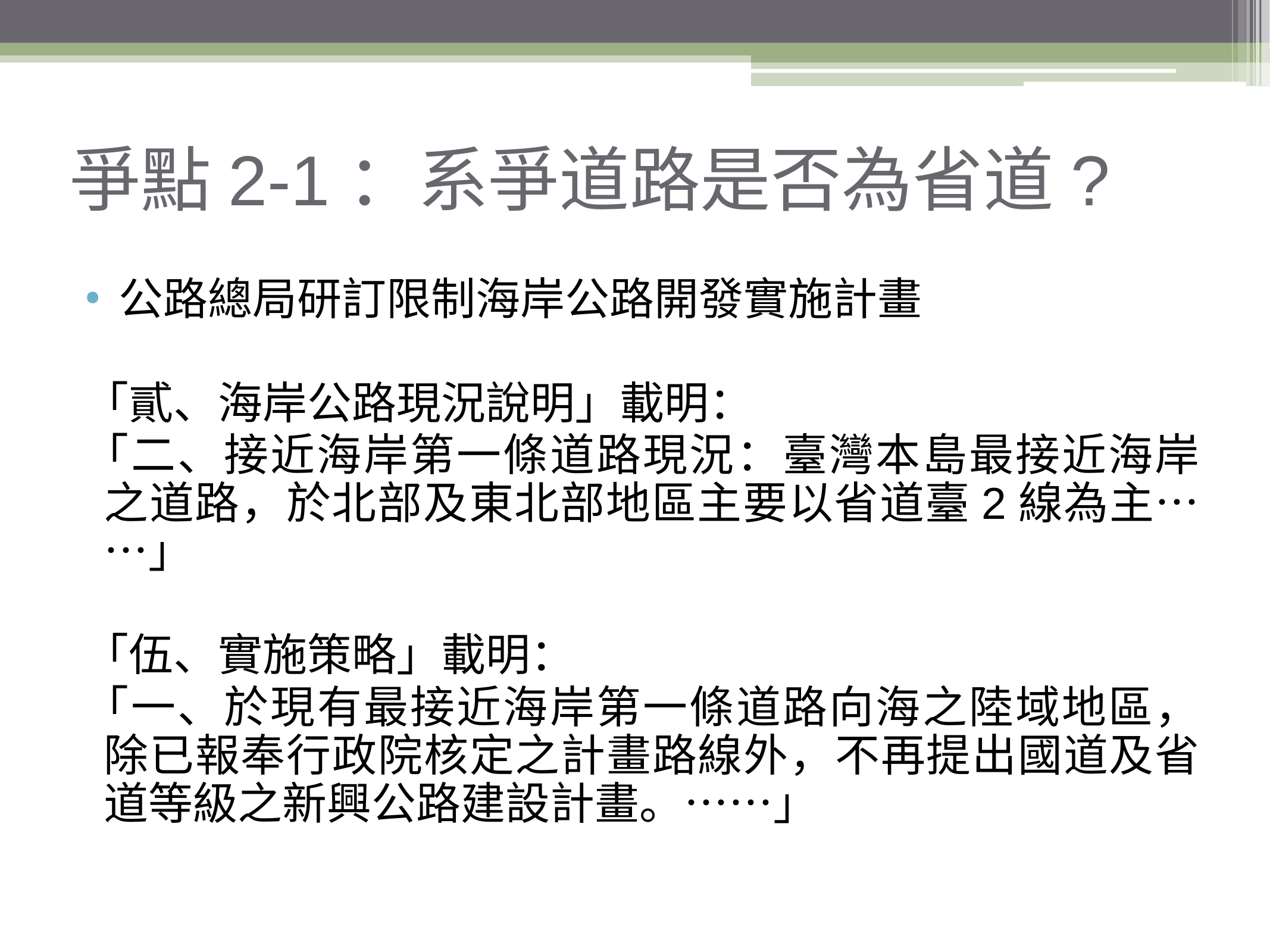

# 爭點2-1：系爭道路是否為省道?
公路總局研訂限制海岸公路開發實施計畫

「貳、海岸公路現況說明」載明：
「二、接近海岸第一條道路現況：臺灣本島最接近海岸之道路，於北部及東北部地區主要以省道臺2線為主……」

「伍、實施策略」載明：
「一、於現有最接近海岸第一條道路向海之陸域地區，除已報奉行政院核定之計畫路線外，不再提出國道及省道等級之新興公路建設計畫。……」